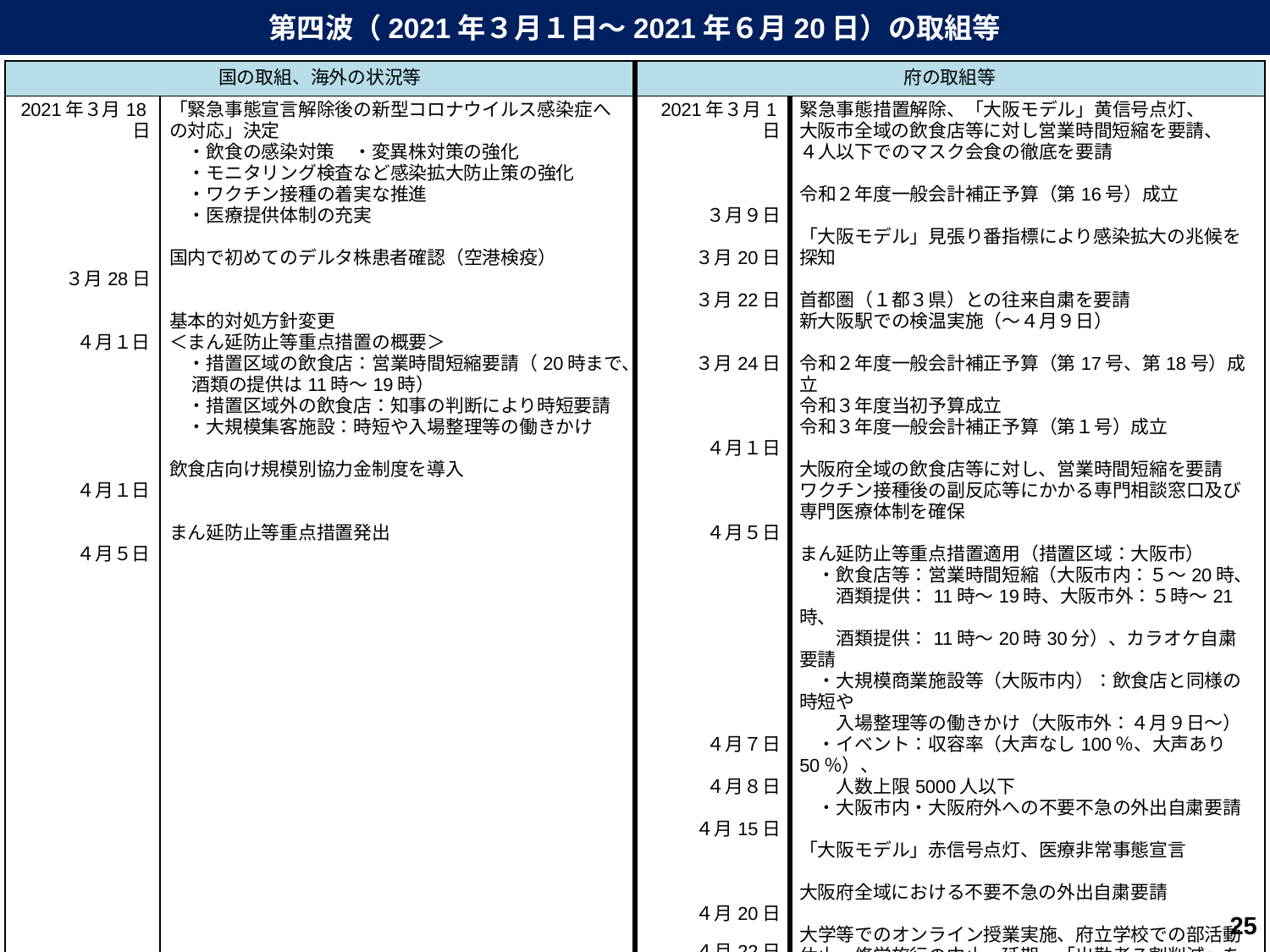

第四波（2021年３月１日～2021年６月20日）の取組等
| 国の取組、海外の状況等 |  | 府の取組等 |  |
| --- | --- | --- | --- |
| 2021年３月18日 ３月28日 ４月１日 ４月１日 ４月５日 | 「緊急事態宣言解除後の新型コロナウイルス感染症への対応」決定 　・飲食の感染対策　・変異株対策の強化 　・モニタリング検査など感染拡大防止策の強化 　・ワクチン接種の着実な推進 　・医療提供体制の充実 国内で初めてのデルタ株患者確認（空港検疫） 基本的対処方針変更 ＜まん延防止等重点措置の概要＞ 　・措置区域の飲食店：営業時間短縮要請（20時まで、 　 酒類の提供は11時～19時） 　・措置区域外の飲食店：知事の判断により時短要請 　・大規模集客施設：時短や入場整理等の働きかけ 飲食店向け規模別協力金制度を導入 まん延防止等重点措置発出 | 2021年３月1日 ３月９日 ３月20日 ３月22日 ３月24日 ４月１日 ４月５日 ４月７日 ４月８日 ４月15日 ４月20日 ４月22日 | 緊急事態措置解除、「大阪モデル」黄信号点灯、 大阪市全域の飲食店等に対し営業時間短縮を要請、 ４人以下でのマスク会食の徹底を要請 令和２年度一般会計補正予算（第16号）成立 「大阪モデル」見張り番指標により感染拡大の兆候を探知 首都圏（１都３県）との往来自粛を要請 新大阪駅での検温実施（～４月９日） 令和２年度一般会計補正予算（第17号、第18号）成立 令和３年度当初予算成立 令和３年度一般会計補正予算（第１号）成立 大阪府全域の飲食店等に対し、営業時間短縮を要請 ワクチン接種後の副反応等にかかる専門相談窓口及び専門医療体制を確保 まん延防止等重点措置適用（措置区域：大阪市） 　・飲食店等：営業時間短縮（大阪市内：５～20時、 　　酒類提供：11時～19時、大阪市外：５時～21時、 　　酒類提供：11時～20時30分）、カラオケ自粛要請 　・大規模商業施設等（大阪市内）：飲食店と同様の時短や 　　入場整理等の働きかけ（大阪市外：４月９日～） 　・イベント：収容率（大声なし100％、大声あり50％）、 　　人数上限5000人以下 　・大阪市内・大阪府外への不要不急の外出自粛要請 「大阪モデル」赤信号点灯、医療非常事態宣言 大阪府全域における不要不急の外出自粛要請 大学等でのオンライン授業実施、府立学校での部活動休止、修学旅行の中止・延期、「出勤者７割削減」をめざしたテレワークの徹底を要請 令和３年度一般会計補正予算（第２号）成立 入院患者待機ステーション設置 |
25